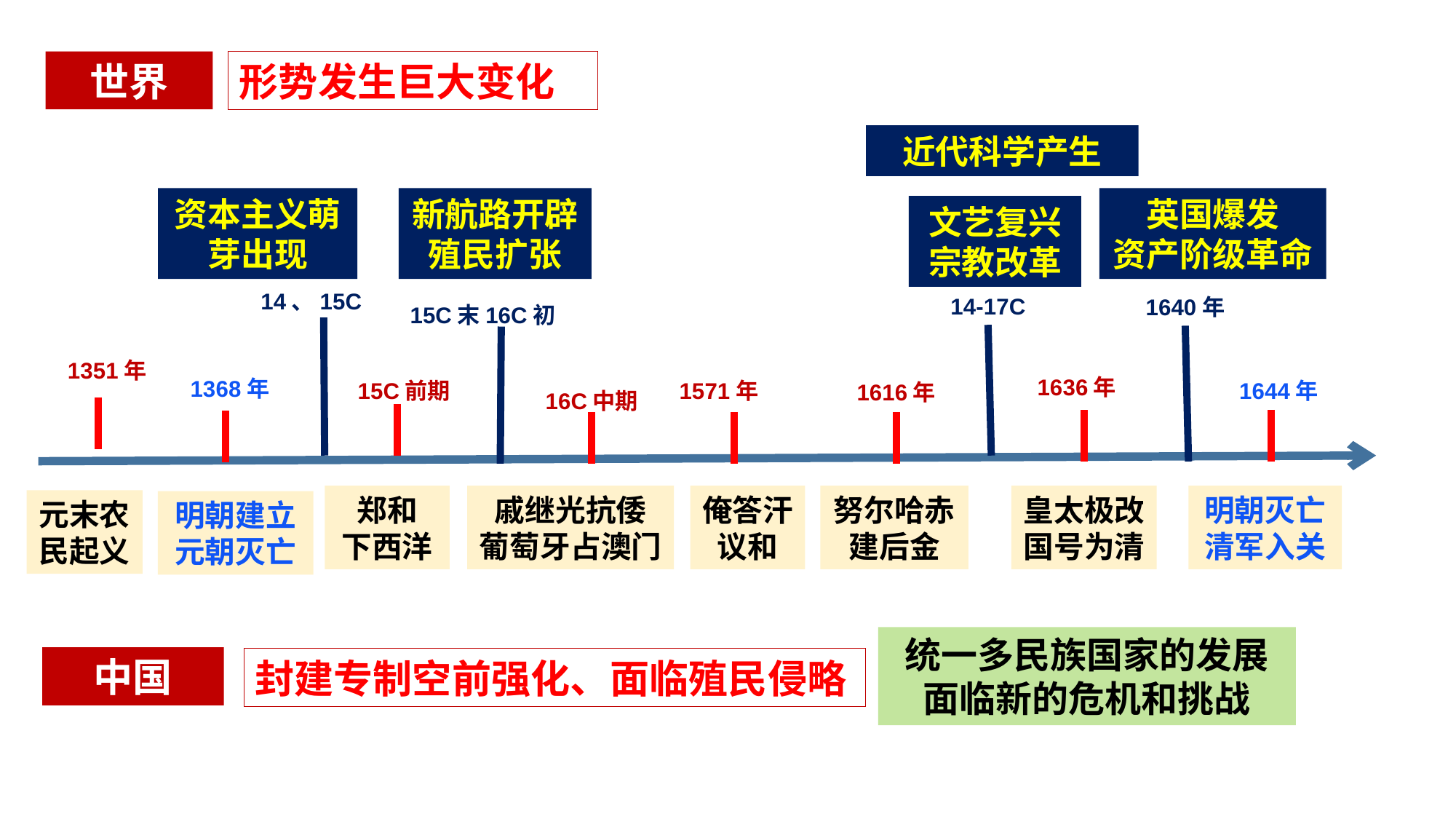

世界
形势发生巨大变化
近代科学产生
资本主义萌芽出现
新航路开辟殖民扩张
英国爆发
资产阶级革命
文艺复兴
宗教改革
14、15C
14-17C
1640年
15C末16C初
1351年
1636年
1368年
15C前期
1571年
1644年
1616年
16C中期
郑和
下西洋
戚继光抗倭
葡萄牙占澳门
俺答汗
议和
努尔哈赤建后金
皇太极改国号为清
明朝灭亡
清军入关
元末农民起义
明朝建立元朝灭亡
统一多民族国家的发展面临新的危机和挑战
中国
封建专制空前强化、面临殖民侵略